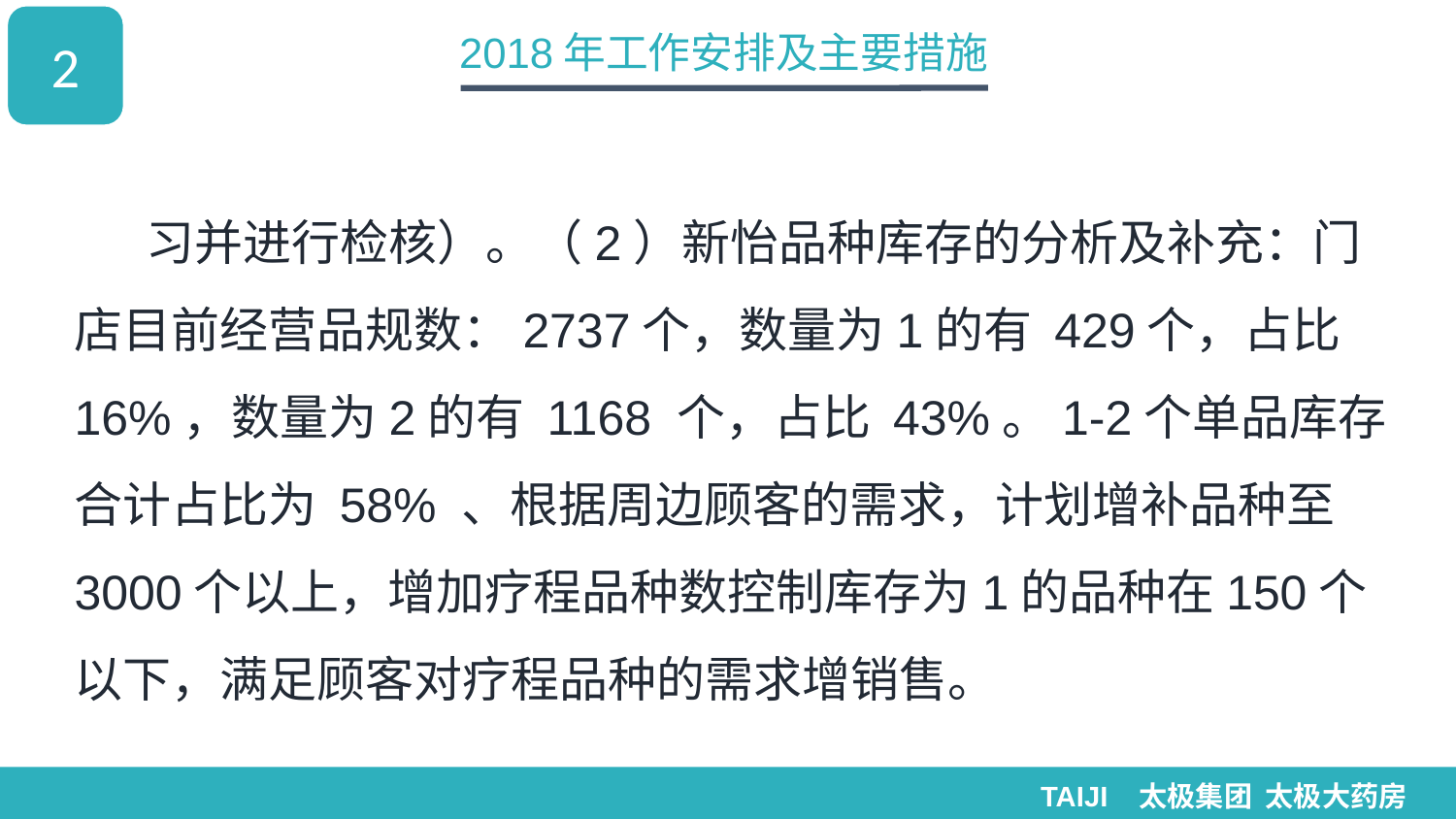

2
2018年工作安排及主要措施
习并进行检核）。（2）新怡品种库存的分析及补充：门店目前经营品规数：2737个，数量为1的有 429个，占比 16%，数量为2的有 1168 个，占比 43%。1-2个单品库存合计占比为 58% 、根据周边顾客的需求，计划增补品种至3000个以上，增加疗程品种数控制库存为1的品种在150个以下，满足顾客对疗程品种的需求增销售。

TAIJI   太极集团  太极大药房